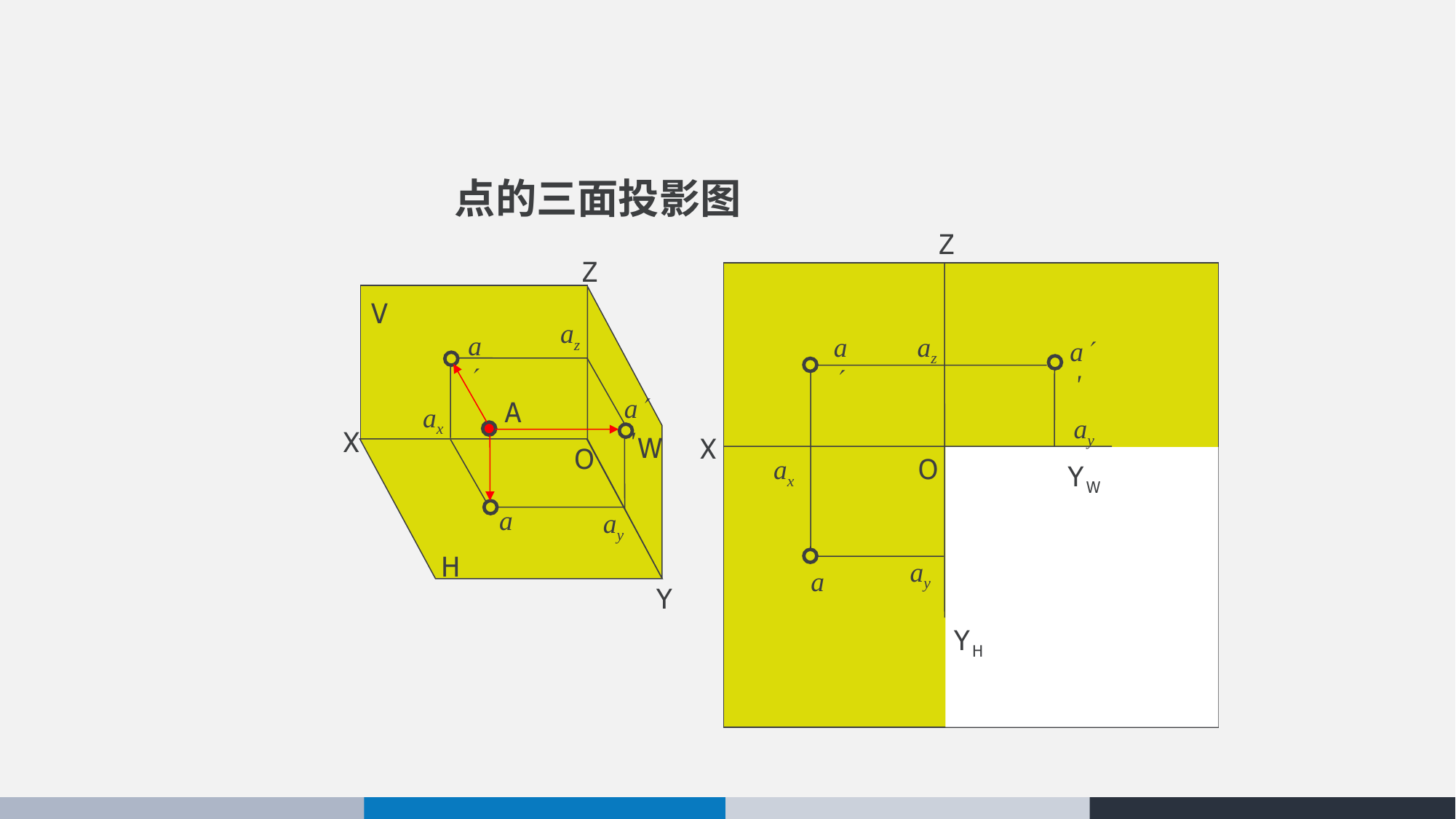

点的三面投影图
Z
Z

V
az
a′
a′
az
a′'

a′'
A
ax

ay
X

W
X

O

ax
O

YW
a

ay

H

ay

a
Y
YH